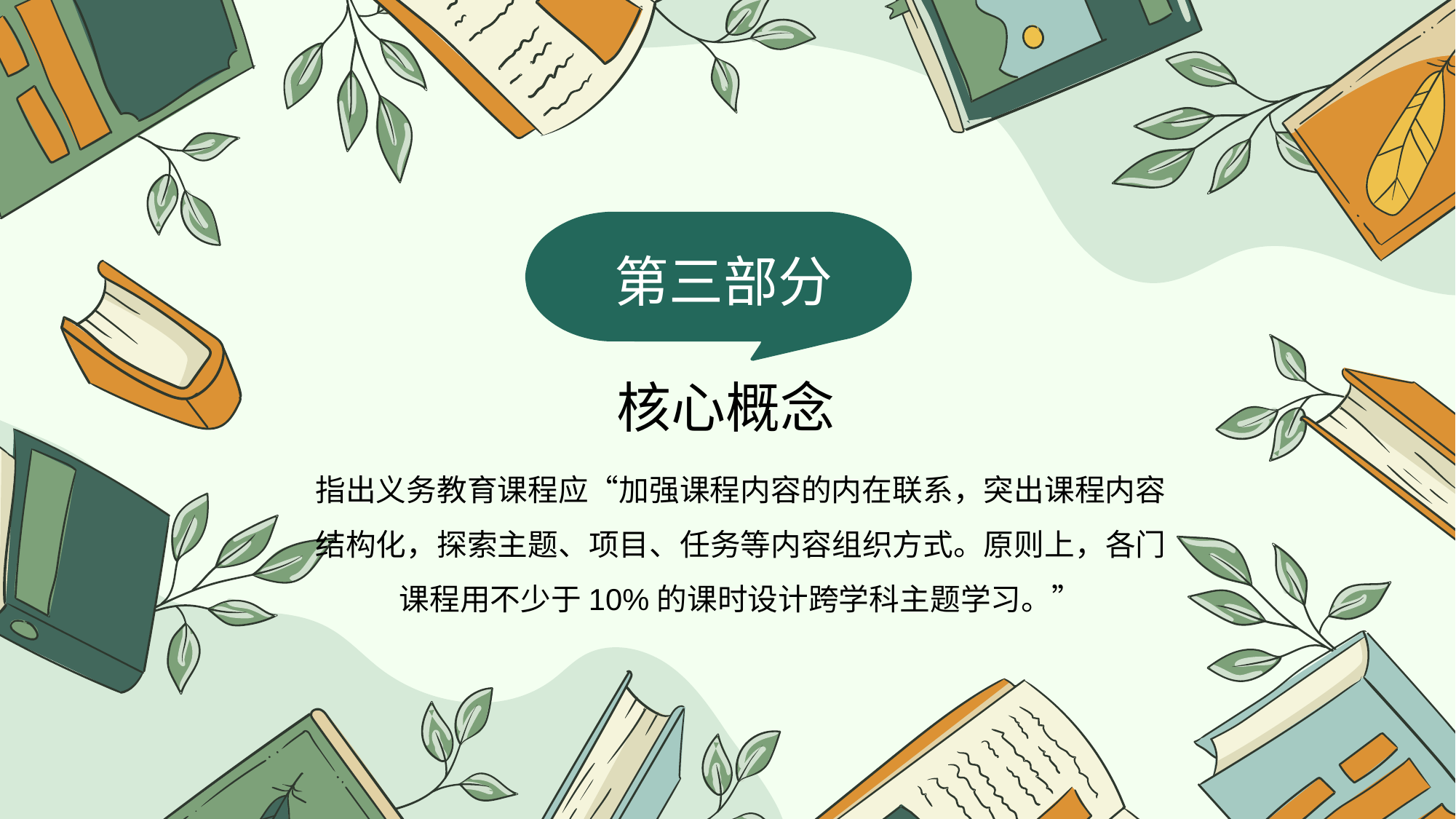

第三部分
核心概念
指出义务教育课程应“加强课程内容的内在联系，突出课程内容结构化，探索主题、项目、任务等内容组织方式。原则上，各门课程用不少于10%的课时设计跨学科主题学习。”